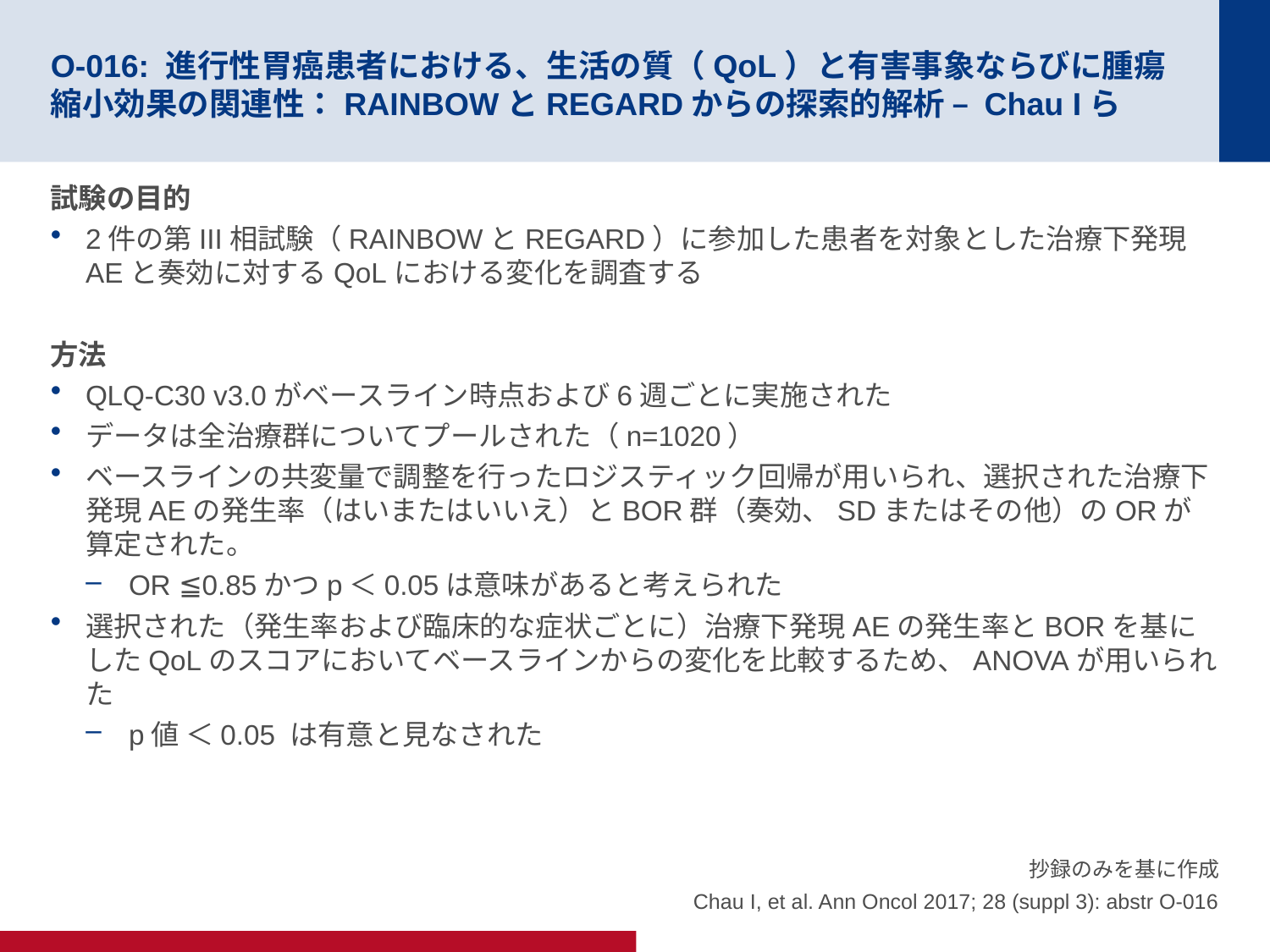

# O-016: 進行性胃癌患者における、生活の質（QoL）と有害事象ならびに腫瘍縮小効果の関連性：RAINBOWとREGARDからの探索的解析 – Chau Iら
試験の目的
2件の第III相試験（RAINBOWとREGARD）に参加した患者を対象とした治療下発現AEと奏効に対するQoLにおける変化を調査する

方法
QLQ-C30 v3.0がベースライン時点および6週ごとに実施された
データは全治療群についてプールされた（n=1020）
ベースラインの共変量で調整を行ったロジスティック回帰が用いられ、選択された治療下発現AEの発生率（はいまたはいいえ）とBOR群（奏効、SDまたはその他）のORが算定された。
OR ≦0.85かつp＜0.05は意味があると考えられた
選択された（発生率および臨床的な症状ごとに）治療下発現AEの発生率とBORを基にしたQoLのスコアにおいてベースラインからの変化を比較するため、ANOVAが用いられた
p値 ＜0.05 は有意と見なされた
抄録のみを基に作成
Chau I, et al. Ann Oncol 2017; 28 (suppl 3): abstr O-016